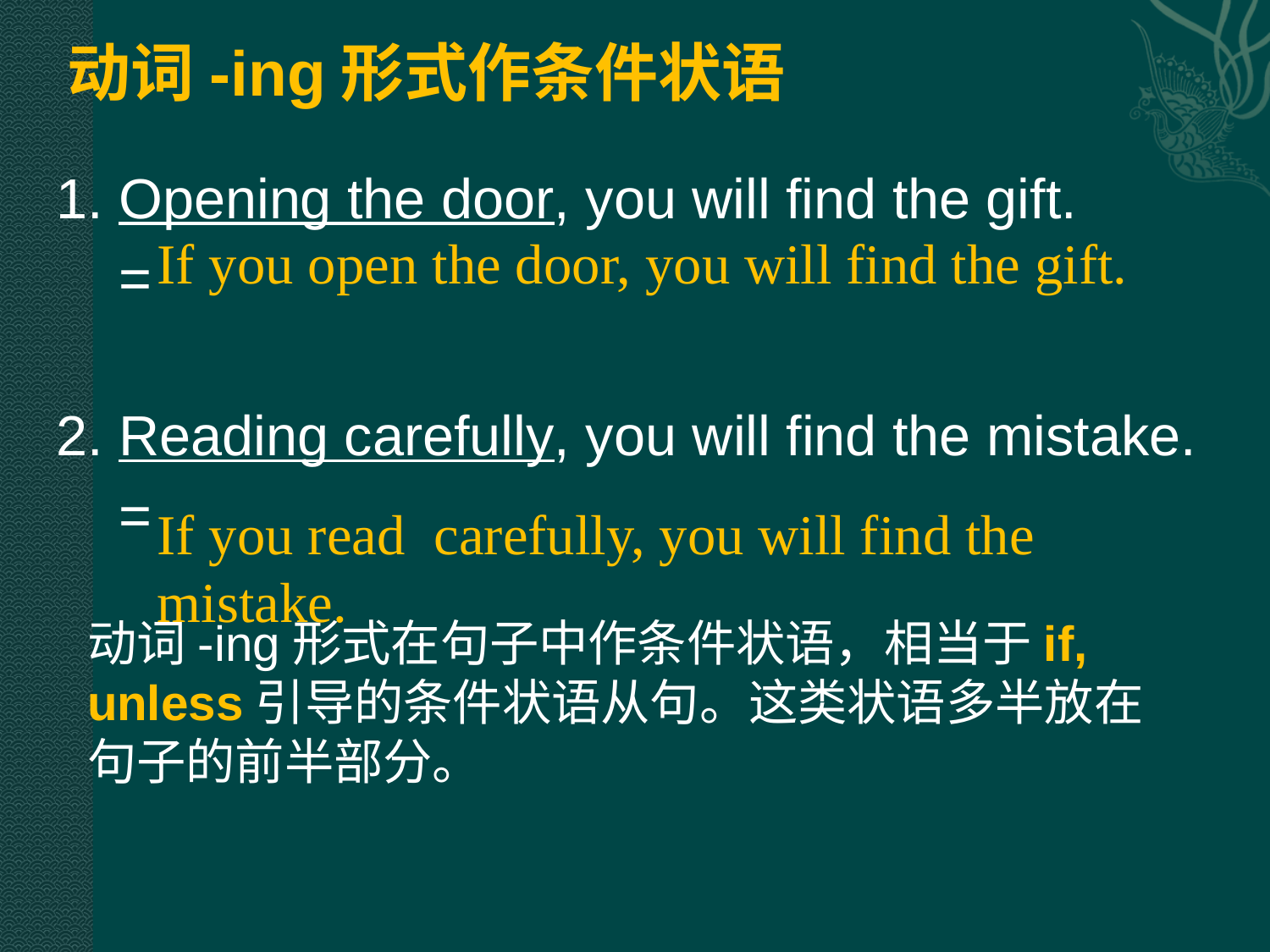

动词-ing形式作条件状语
1. Opening the door, you will find the gift.
    =

2. Reading carefully, you will find the mistake.
    =

If you open the door, you will find the gift.

If you read  carefully, you will find the mistake.
动词-ing形式在句子中作条件状语，相当于if, unless引导的条件状语从句。这类状语多半放在句子的前半部分。